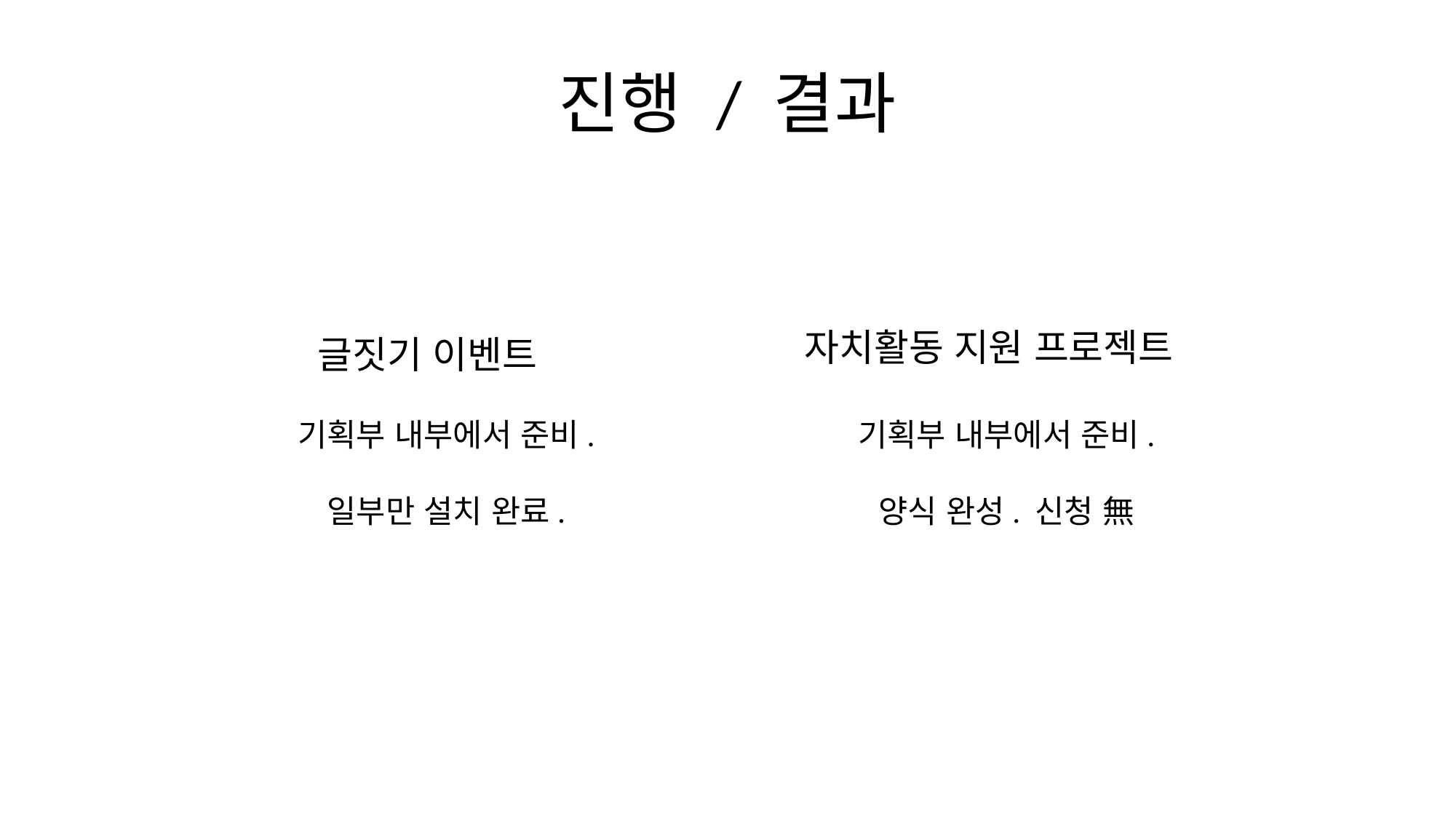

# 진행 / 결과
자치활동 지원 프로젝트
글짓기 이벤트
기획부 내부에서 준비.

일부만 설치 완료.
기획부 내부에서 준비.

양식 완성. 신청 無